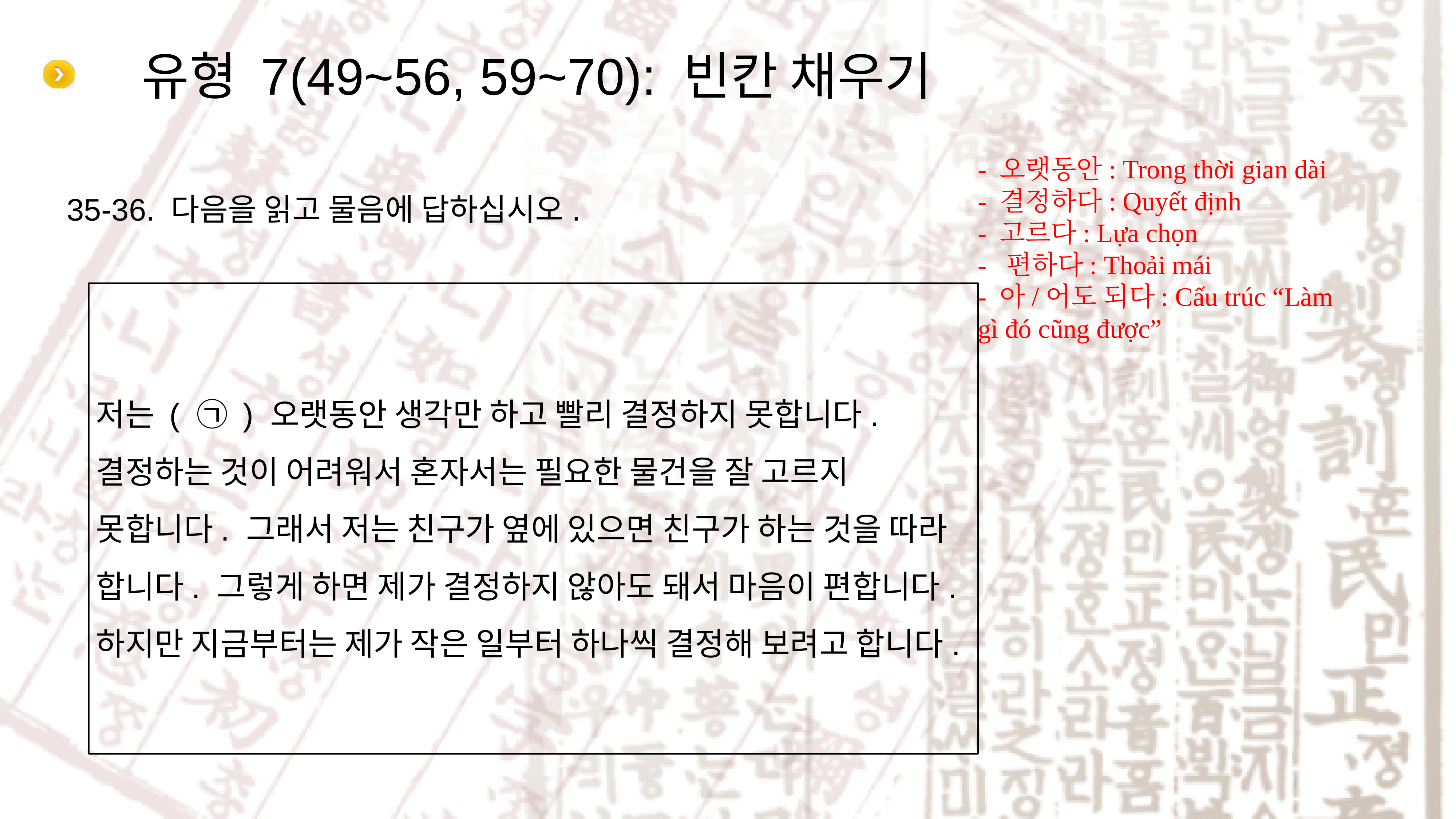

# 유형 7(49~56, 59~70): 빈칸 채우기
- 오랫동안: Trong thời gian dài
- 결정하다: Quyết định
- 고르다: Lựa chọn
-  편하다: Thoải mái
- 아/어도 되다: Cấu trúc “Làm gì đó cũng được”

35-36. 다음을 읽고 물음에 답하십시오.
저는 ( ㉠ ) 오랫동안 생각만 하고 빨리 결정하지 못합니다. 결정하는 것이 어려워서 혼자서는 필요한 물건을 잘 고르지 못합니다. 그래서 저는 친구가 옆에 있으면 친구가 하는 것을 따라 합니다. 그렇게 하면 제가 결정하지 않아도 돼서 마음이 편합니다. 하지만 지금부터는 제가 작은 일부터 하나씩 결정해 보려고 합니다.